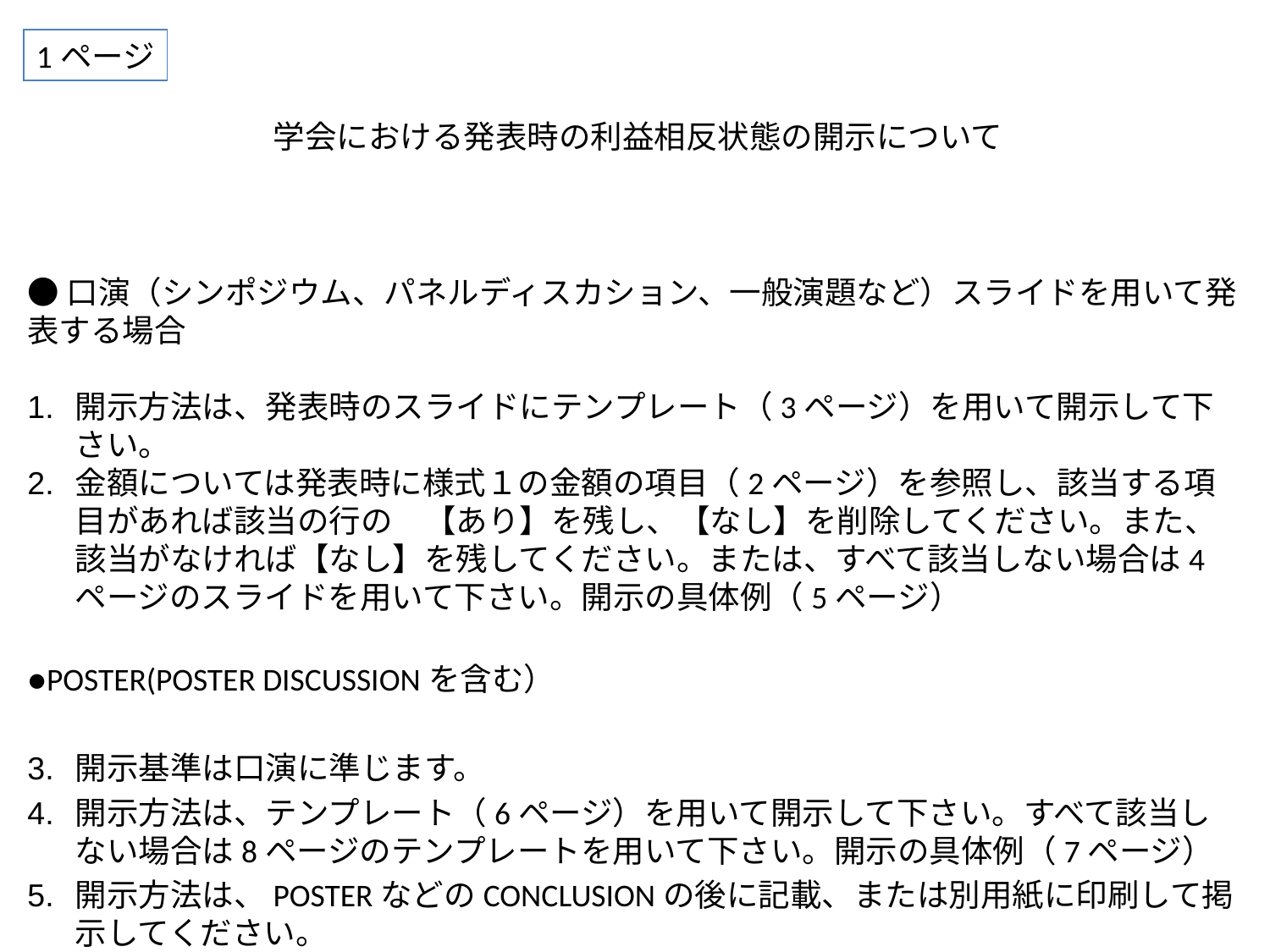

1ページ
# 学会における発表時の利益相反状態の開示について
●口演（シンポジウム、パネルディスカション、一般演題など）スライドを用いて発表する場合

開示方法は、発表時のスライドにテンプレート（3ページ）を用いて開示して下さい。
金額については発表時に様式１の金額の項目（2ページ）を参照し、該当する項目があれば該当の行の　【あり】を残し、【なし】を削除してください。また、該当がなければ【なし】を残してください。または、すべて該当しない場合は4ページのスライドを用いて下さい。開示の具体例（5ページ）

●POSTER(POSTER DISCUSSIONを含む）

開示基準は口演に準じます。
開示方法は、テンプレート（6ページ）を用いて開示して下さい。すべて該当しない場合は8ページのテンプレートを用いて下さい。開示の具体例（7ページ）
開示方法は、POSTERなどのCONCLUSIONの後に記載、または別用紙に印刷して掲示してください。